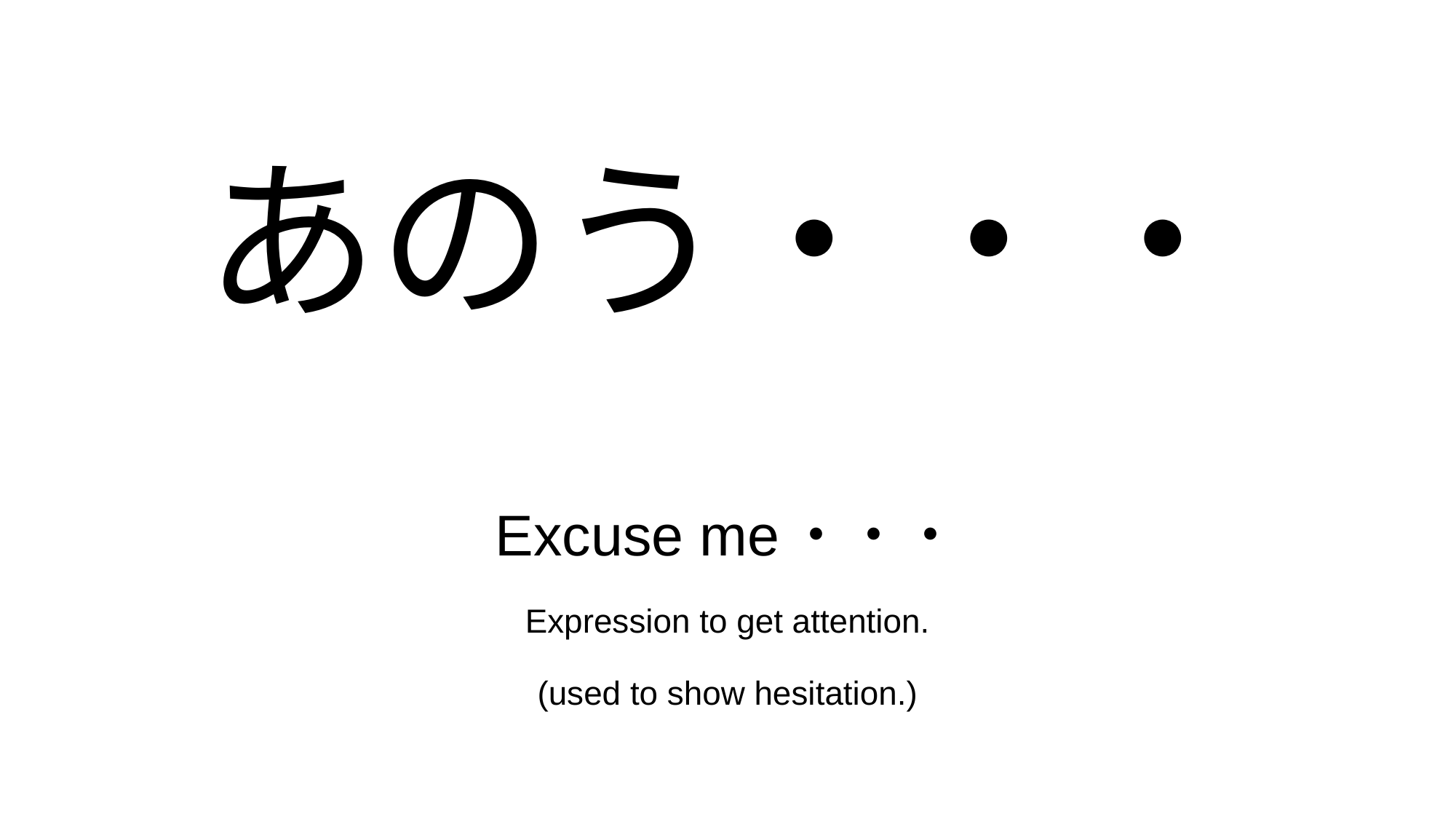

# あのう・・・
Excuse me・・・
Expression to get attention.
(used to show hesitation.)